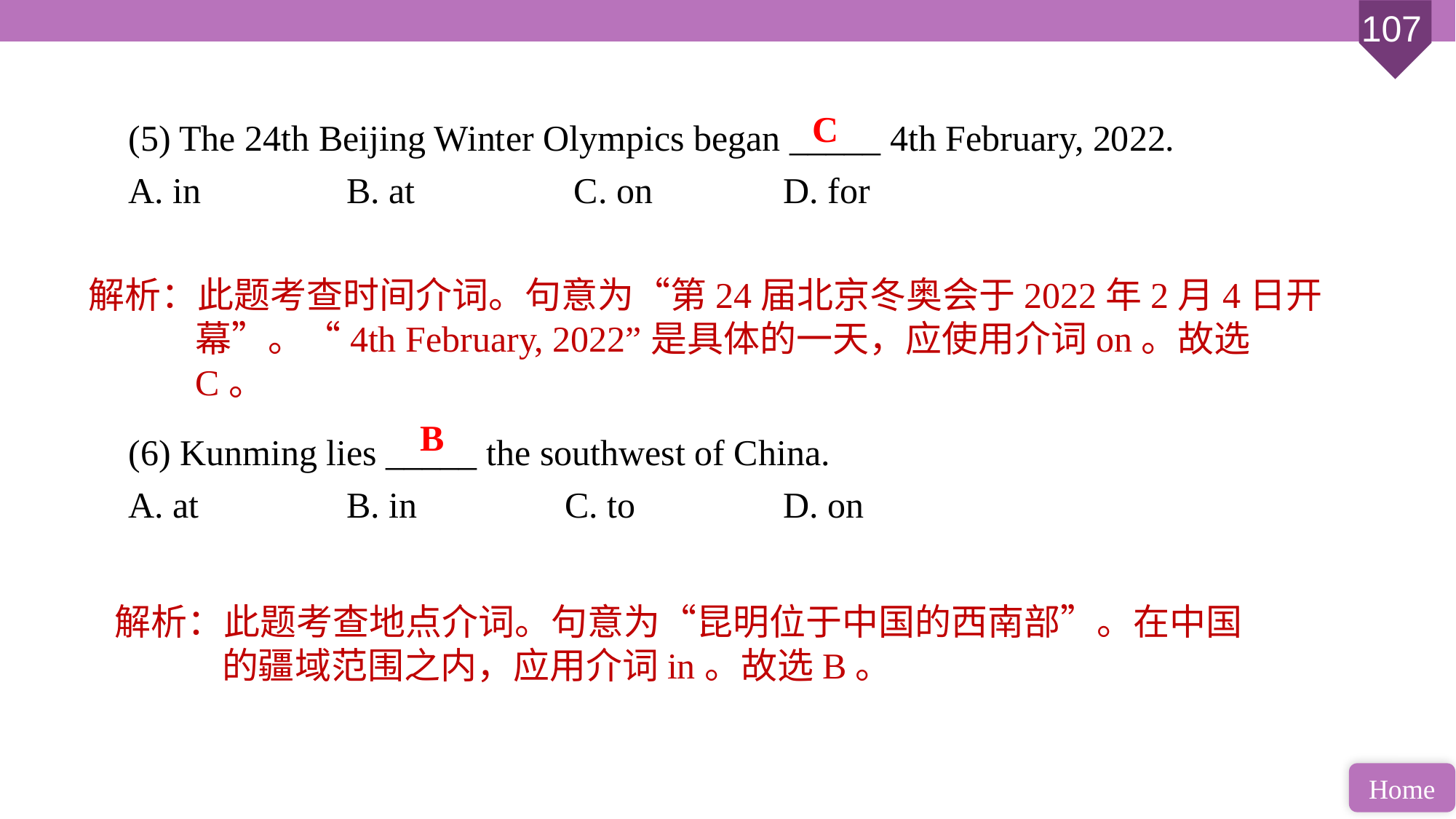

(5) The 24th Beijing Winter Olympics began _____ 4th February, 2022.
A. in 		B. at		 C. on 		D. for

(6) Kunming lies _____ the southwest of China.
A. at 		B. in 		C. to 		D. on
C
解析：此题考查时间介词。句意为“第24届北京冬奥会于2022年2月4日开幕”。“4th February, 2022”是具体的一天，应使用介词on。故选C。
B
解析：此题考查地点介词。句意为“昆明位于中国的西南部”。在中国的疆域范围之内，应用介词in。故选B。